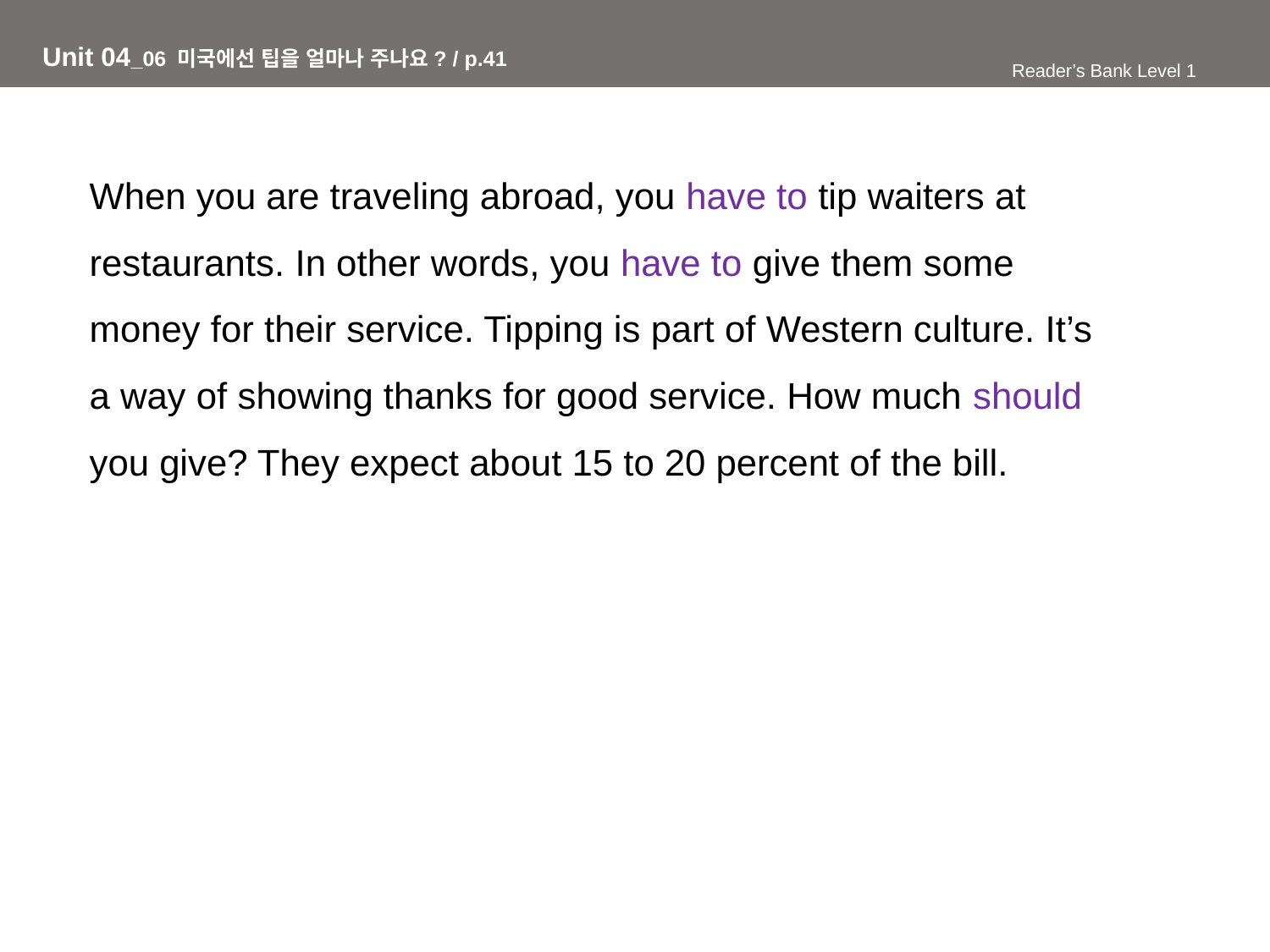

# Unit 04_06 미국에선 팁을 얼마나 주나요? / p.41
Reader’s Bank Level 1

When you are traveling abroad, you have to tip waiters at
restaurants. In other words, you have to give them some
money for their service. Tipping is part of Western culture. It’s
a way of showing thanks for good service. How much should
you give? They expect about 15 to 20 percent of the bill.